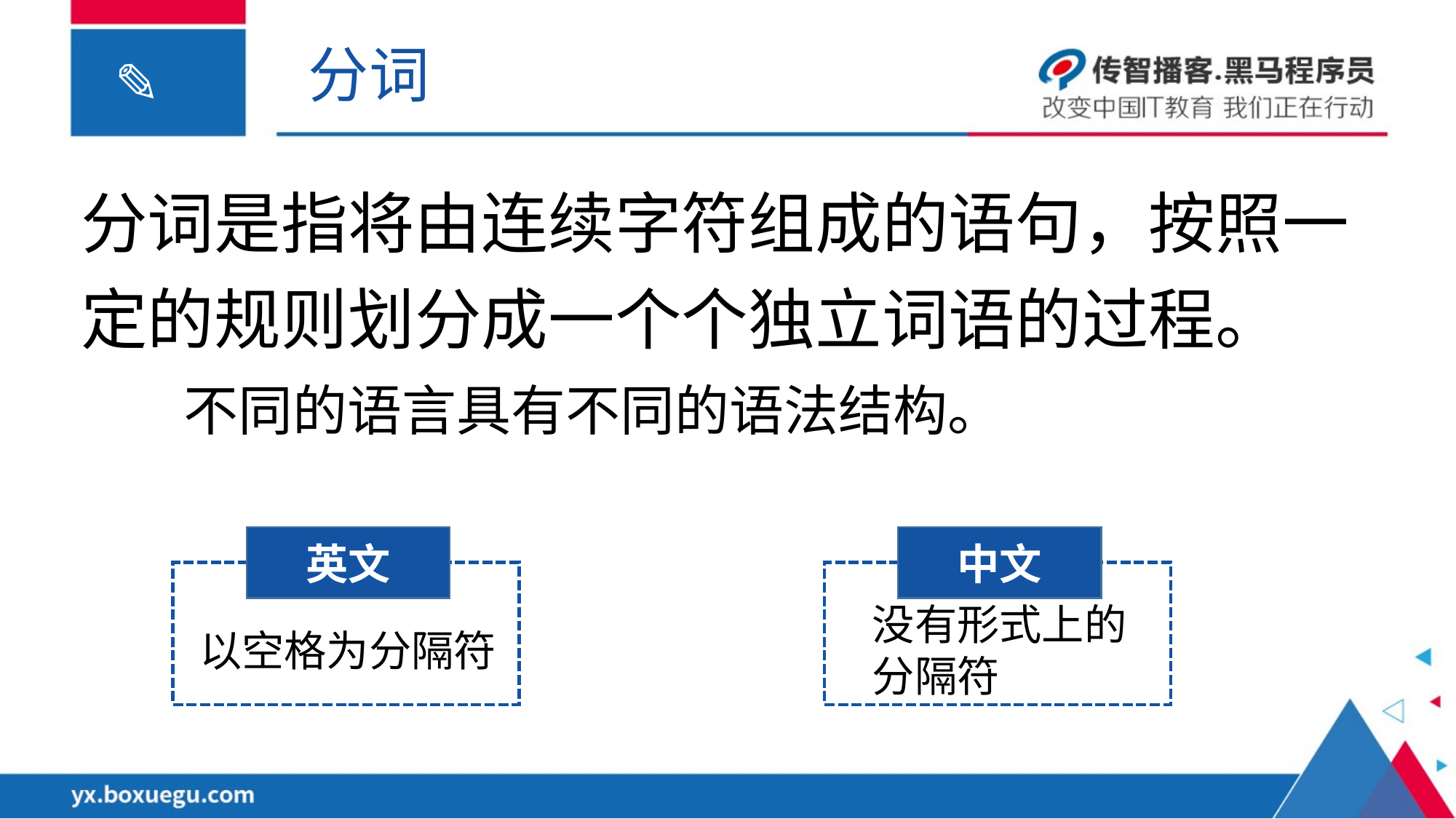

分词
分词是指将由连续字符组成的语句，按照一定的规则划分成一个个独立词语的过程。
不同的语言具有不同的语法结构。
英文
中文

没有形式上的
分隔符
以空格为分隔符